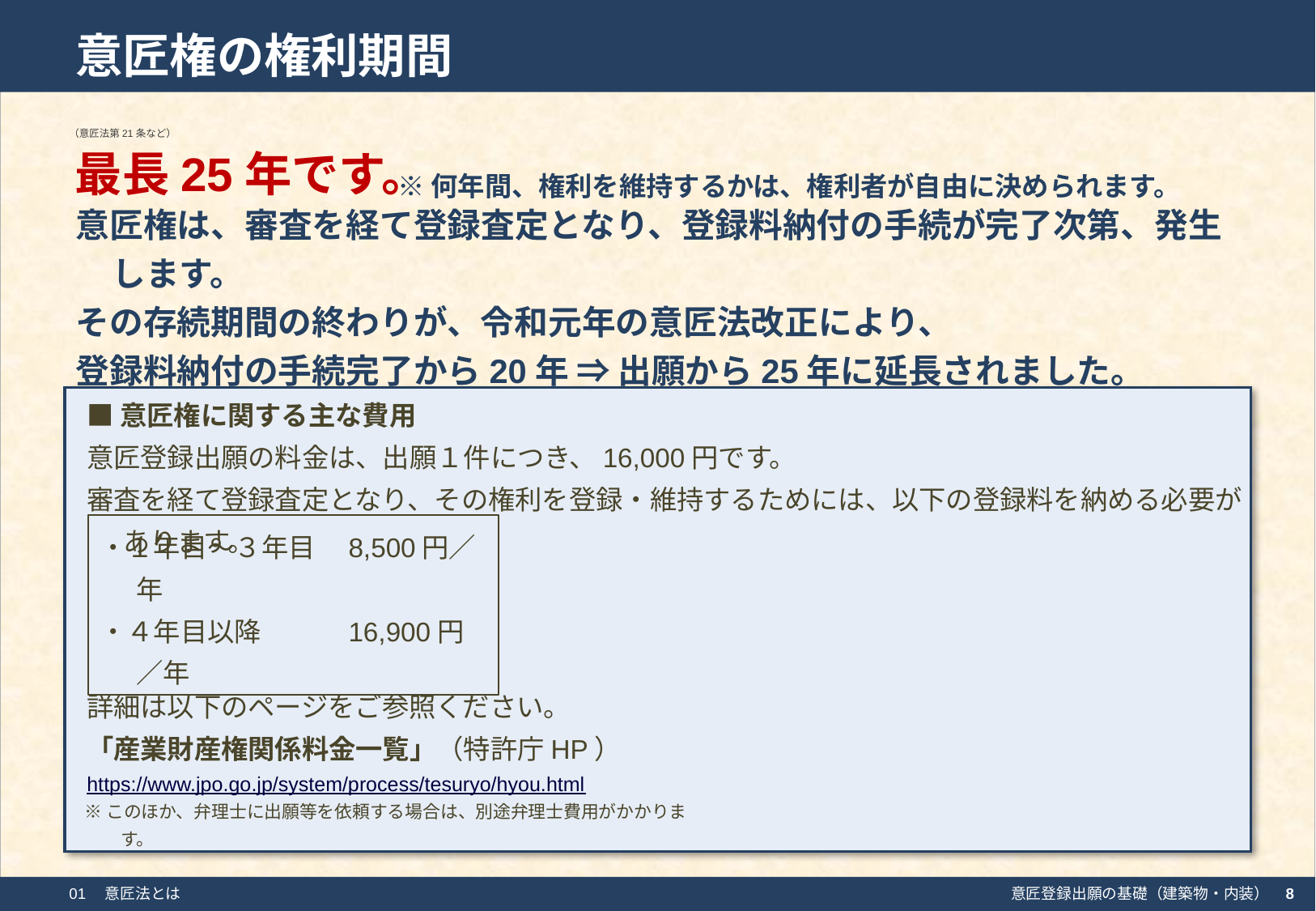

意匠権の権利期間
（意匠法第21条など）
最長25年です。
※何年間、権利を維持するかは、権利者が自由に決められます。
意匠権は、審査を経て登録査定となり、登録料納付の手続が完了次第、発生します。
その存続期間の終わりが、令和元年の意匠法改正により、
登録料納付の手続完了から20年 ⇒ 出願から25年に延長されました。

■意匠権に関する主な費用
意匠登録出願の料金は、出願１件につき、16,000円です。
審査を経て登録査定となり、その権利を登録・維持するためには、以下の登録料を納める必要があります。
・１年目～３年目　8,500円／年
・４年目以降　　　16,900円／年
詳細は以下のページをご参照ください。
「産業財産権関係料金一覧」（特許庁HP）
https://www.jpo.go.jp/system/process/tesuryo/hyou.html

※このほか、弁理士に出願等を依頼する場合は、別途弁理士費用がかかります。

8
01　意匠法とは
意匠登録出願の基礎（建築物・内装）